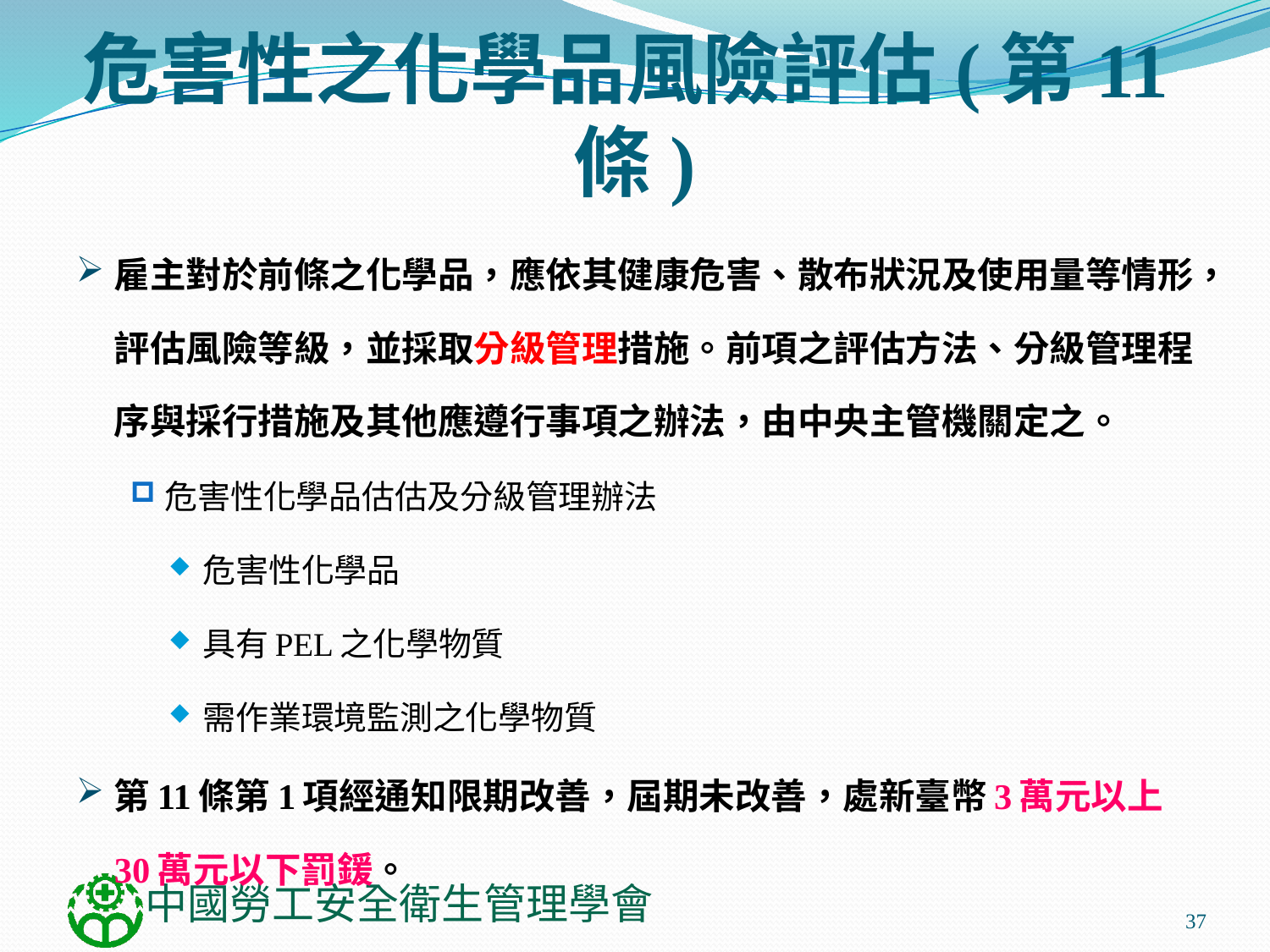

# 危害性之化學品風險評估(第11條)
雇主對於前條之化學品，應依其健康危害、散布狀況及使用量等情形，評估風險等級，並採取分級管理措施。前項之評估方法、分級管理程序與採行措施及其他應遵行事項之辦法，由中央主管機關定之。
危害性化學品估估及分級管理辦法
危害性化學品
具有PEL之化學物質
需作業環境監測之化學物質
第11條第1項經通知限期改善，屆期未改善，處新臺幣3萬元以上30萬元以下罰鍰。

37